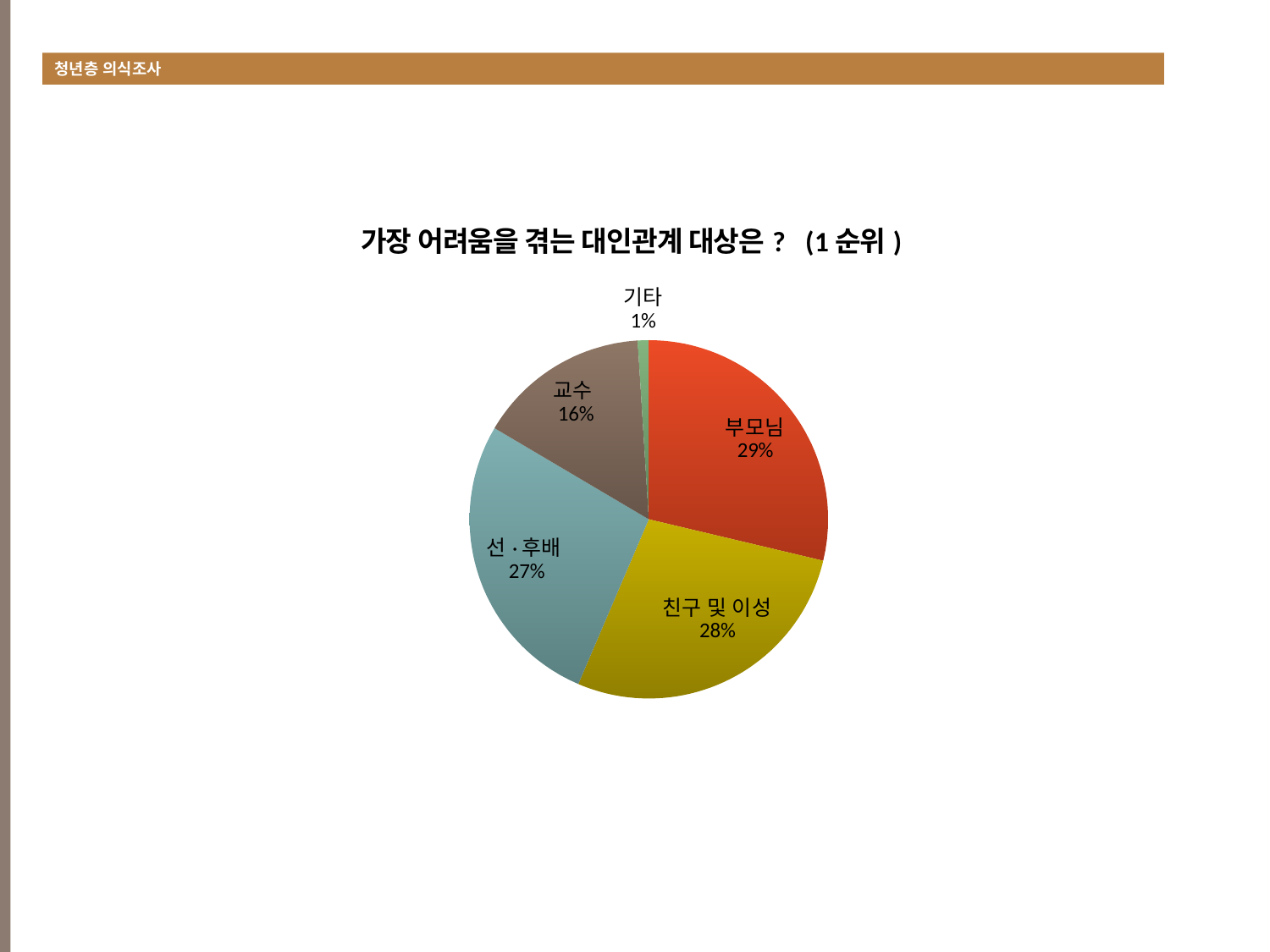

청년층 의식조사

### Chart:

| Category | 가장 어려움을 겪는 대인관계 대상은?   (1순위)  |
|---|---|
| 부모님 | 87.0 |
| 친구 및 이성 | 84.0 |
| 선·후배  | 82.0 |
| 교수  | 47.0 |
| 기타 | 3.0 |